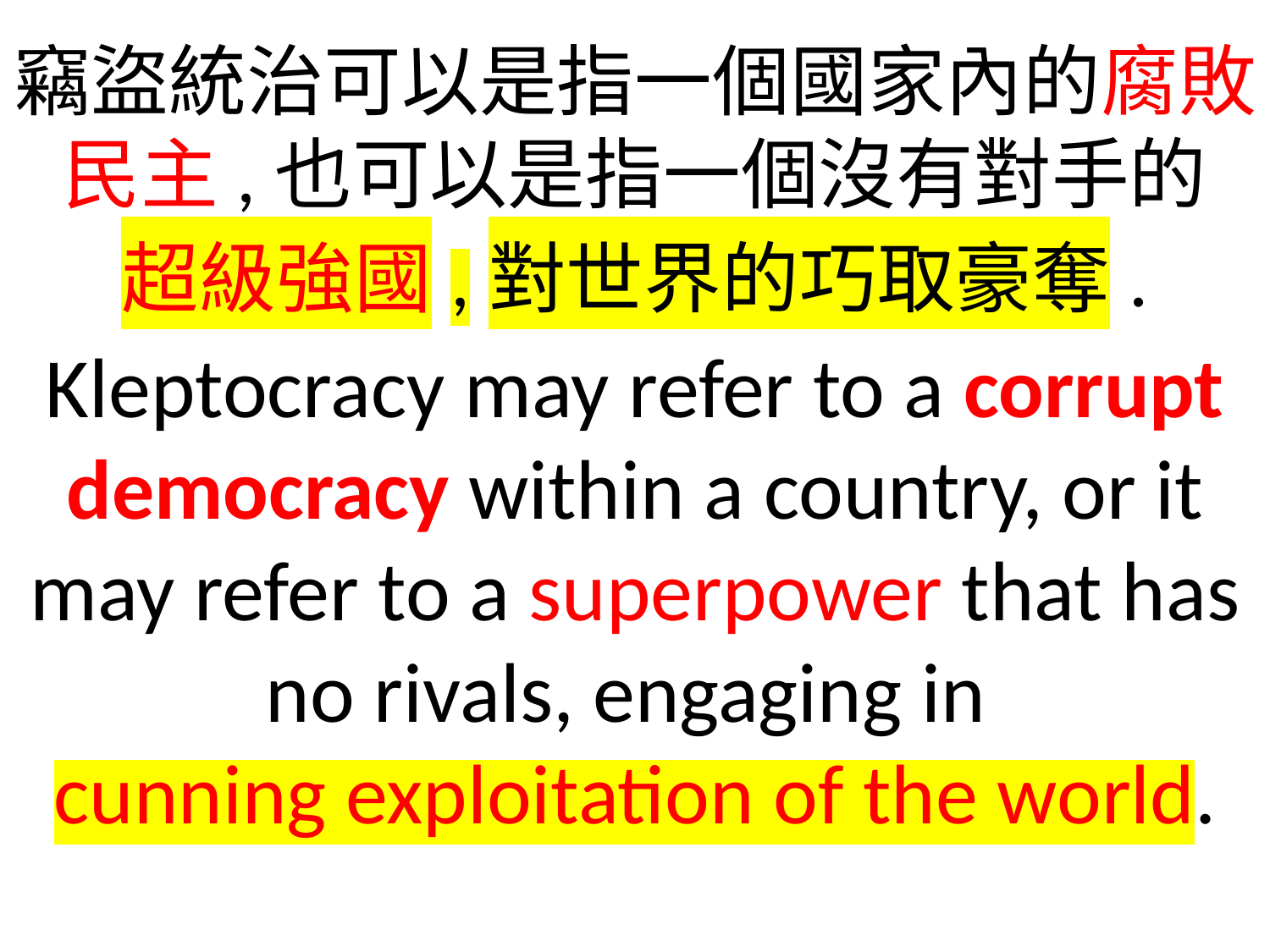

竊盜統治可以是指一個國家內的腐敗民主,也可以是指一個沒有對手的
超級強國,對世界的巧取豪奪.
Kleptocracy may refer to a corrupt democracy within a country, or it may refer to a superpower that has no rivals, engaging in
cunning exploitation of the world.